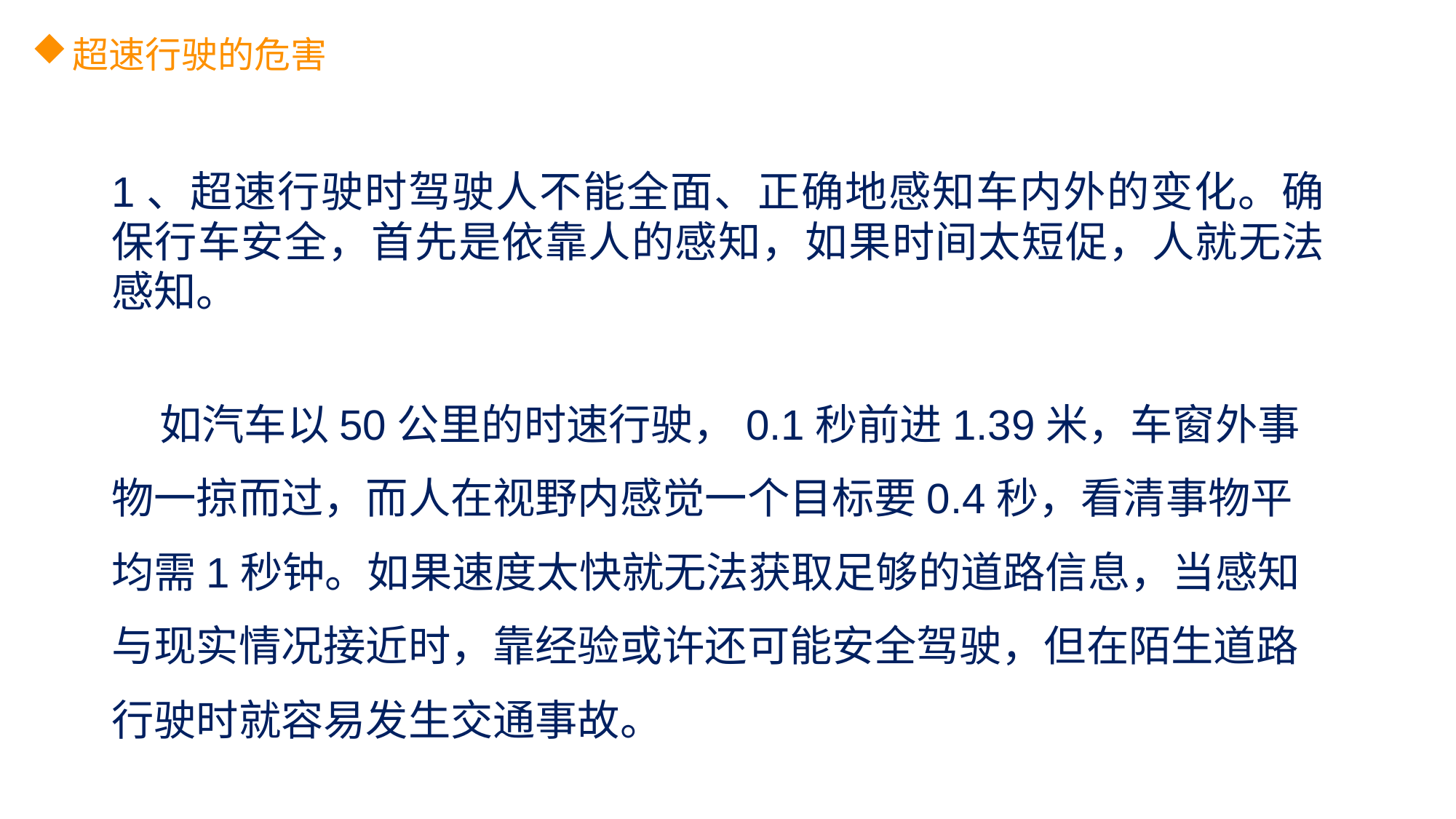

超速行驶的危害
1、超速行驶时驾驶人不能全面、正确地感知车内外的变化。确保行车安全，首先是依靠人的感知，如果时间太短促，人就无法感知。
    如汽车以50公里的时速行驶，0.1秒前进1.39米，车窗外事物一掠而过，而人在视野内感觉一个目标要0.4秒，看清事物平均需1秒钟。如果速度太快就无法获取足够的道路信息，当感知与现实情况接近时，靠经验或许还可能安全驾驶，但在陌生道路行驶时就容易发生交通事故。